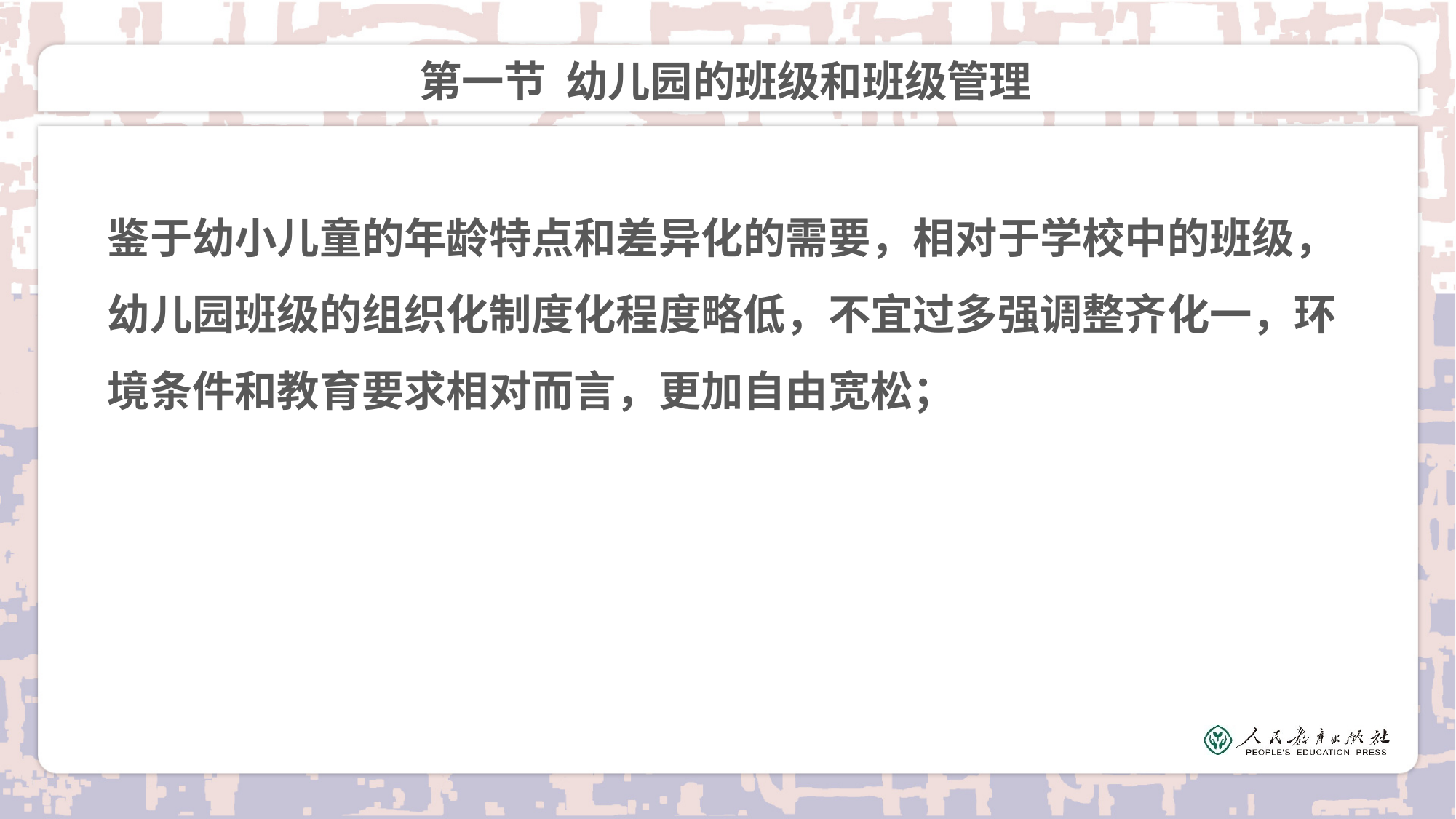

# 第一节  幼儿园的班级和班级管理
鉴于幼小儿童的年龄特点和差异化的需要，相对于学校中的班级，幼儿园班级的组织化制度化程度略低，不宜过多强调整齐化一，环境条件和教育要求相对而言，更加自由宽松；